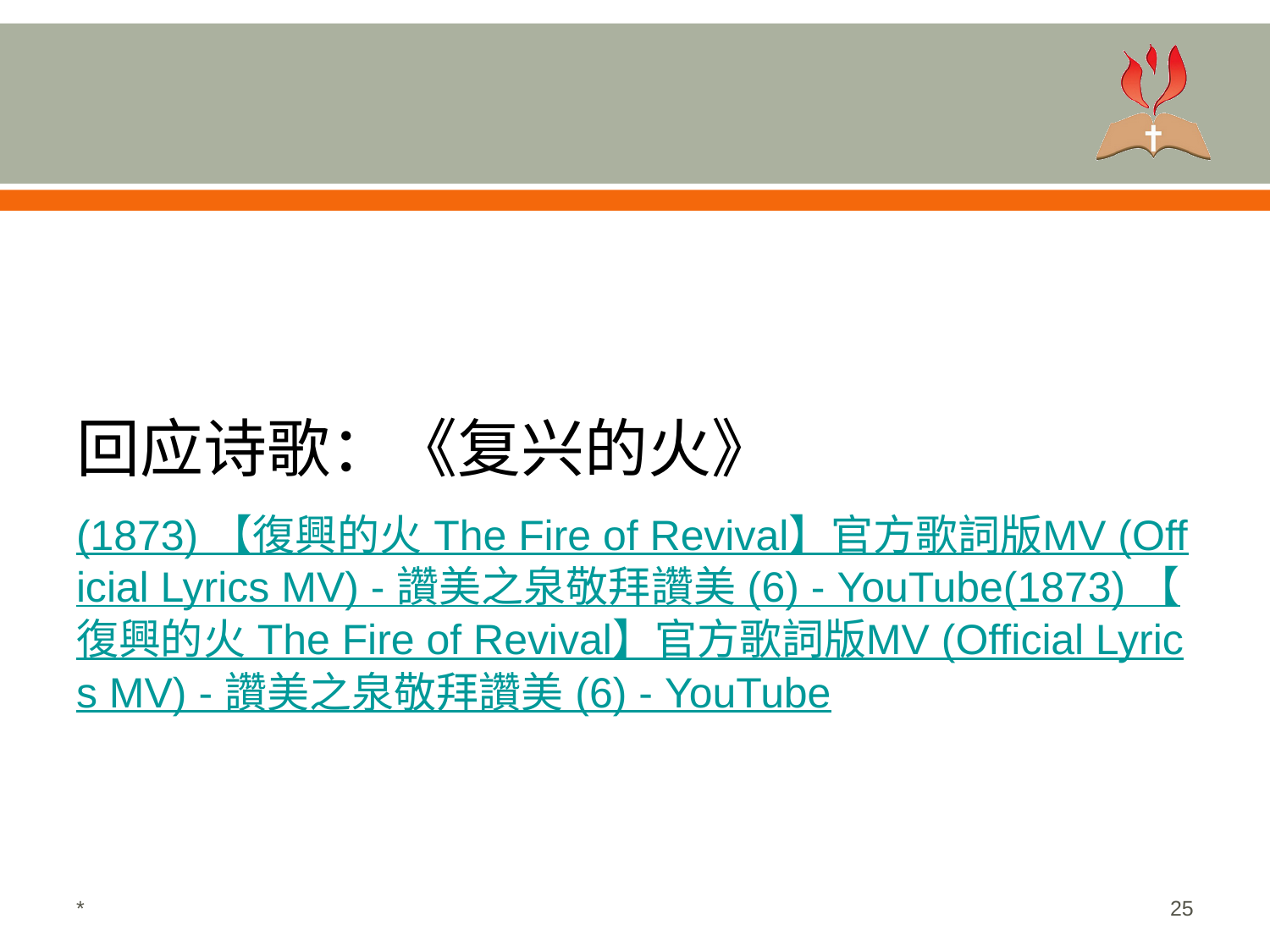

回应诗歌：《复兴的火》
(1873) 【復興的火 The Fire of Revival】官方歌詞版MV (Official Lyrics MV) - 讚美之泉敬拜讚美 (6) - YouTube(1873) 【復興的火 The Fire of Revival】官方歌詞版MV (Official Lyrics MV) - 讚美之泉敬拜讚美 (6) - YouTube

*
25